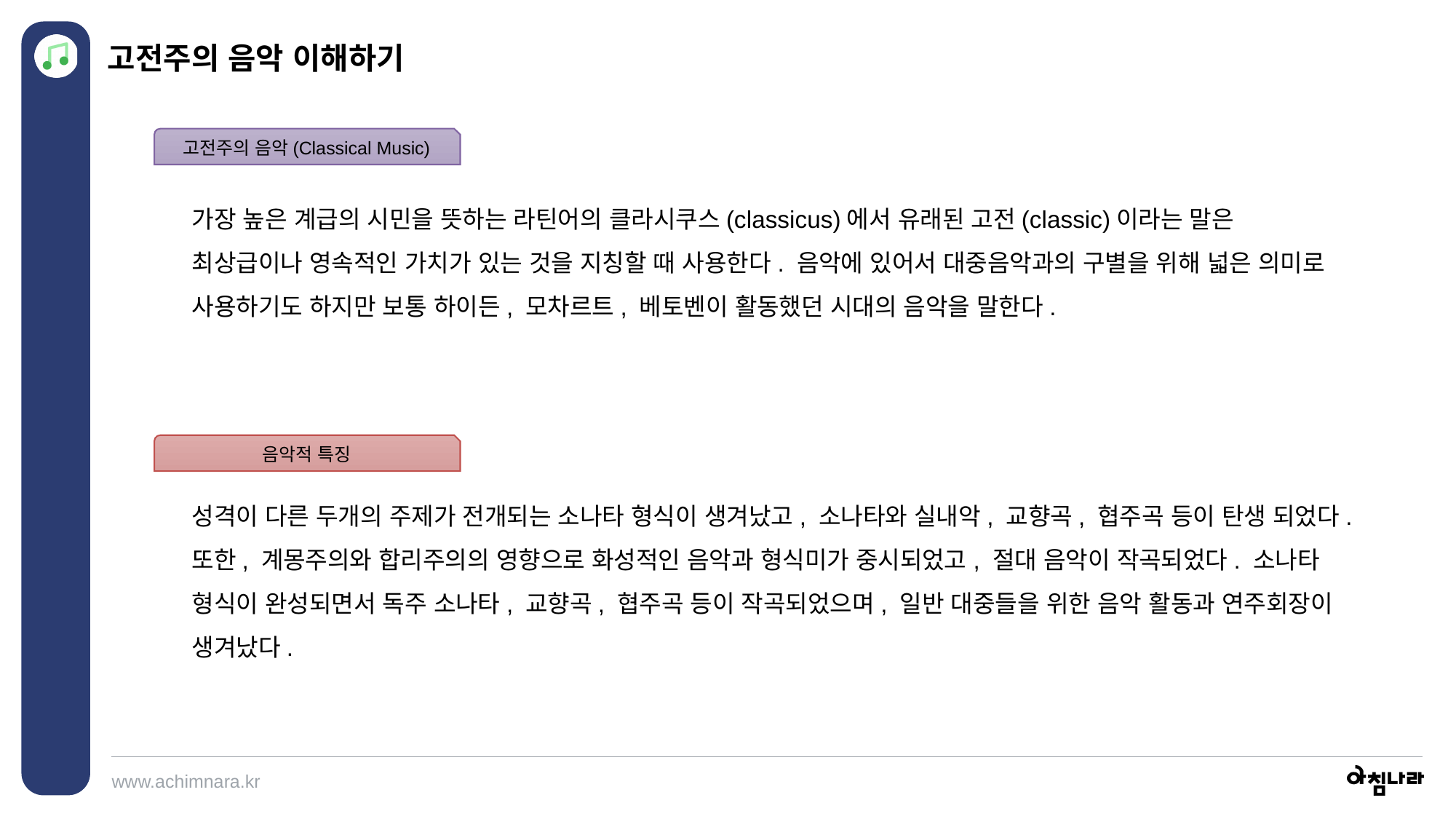

고전주의 음악 이해하기
고전주의 음악(Classical Music)
가장 높은 계급의 시민을 뜻하는 라틴어의 클라시쿠스(classicus)에서 유래된 고전(classic)이라는 말은 최상급이나 영속적인 가치가 있는 것을 지칭할 때 사용한다. 음악에 있어서 대중음악과의 구별을 위해 넓은 의미로 사용하기도 하지만 보통 하이든, 모차르트, 베토벤이 활동했던 시대의 음악을 말한다.
음악적 특징
성격이 다른 두개의 주제가 전개되는 소나타 형식이 생겨났고, 소나타와 실내악, 교향곡, 협주곡 등이 탄생 되었다. 또한, 계몽주의와 합리주의의 영향으로 화성적인 음악과 형식미가 중시되었고, 절대 음악이 작곡되었다. 소나타 형식이 완성되면서 독주 소나타, 교향곡, 협주곡 등이 작곡되었으며, 일반 대중들을 위한 음악 활동과 연주회장이 생겨났다.